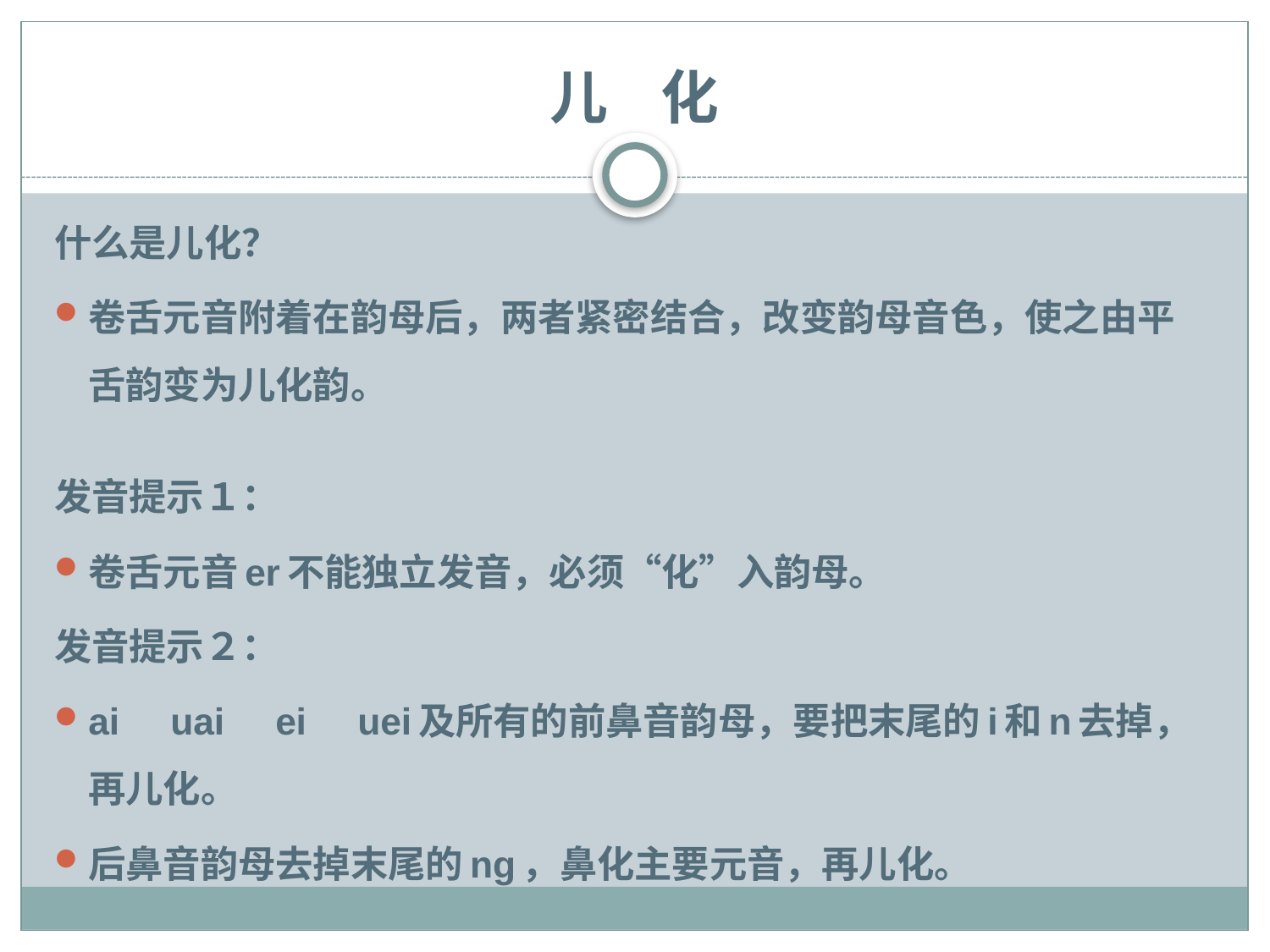

# 儿    化
什么是儿化？
卷舌元音附着在韵母后，两者紧密结合，改变韵母音色，使之由平舌韵变为儿化韵。

发音提示１：
卷舌元音er不能独立发音，必须“化”入韵母。
发音提示２：
ai　uai　ei　uei及所有的前鼻音韵母，要把末尾的i和n去掉，再儿化。
后鼻音韵母去掉末尾的ng，鼻化主要元音，再儿化。